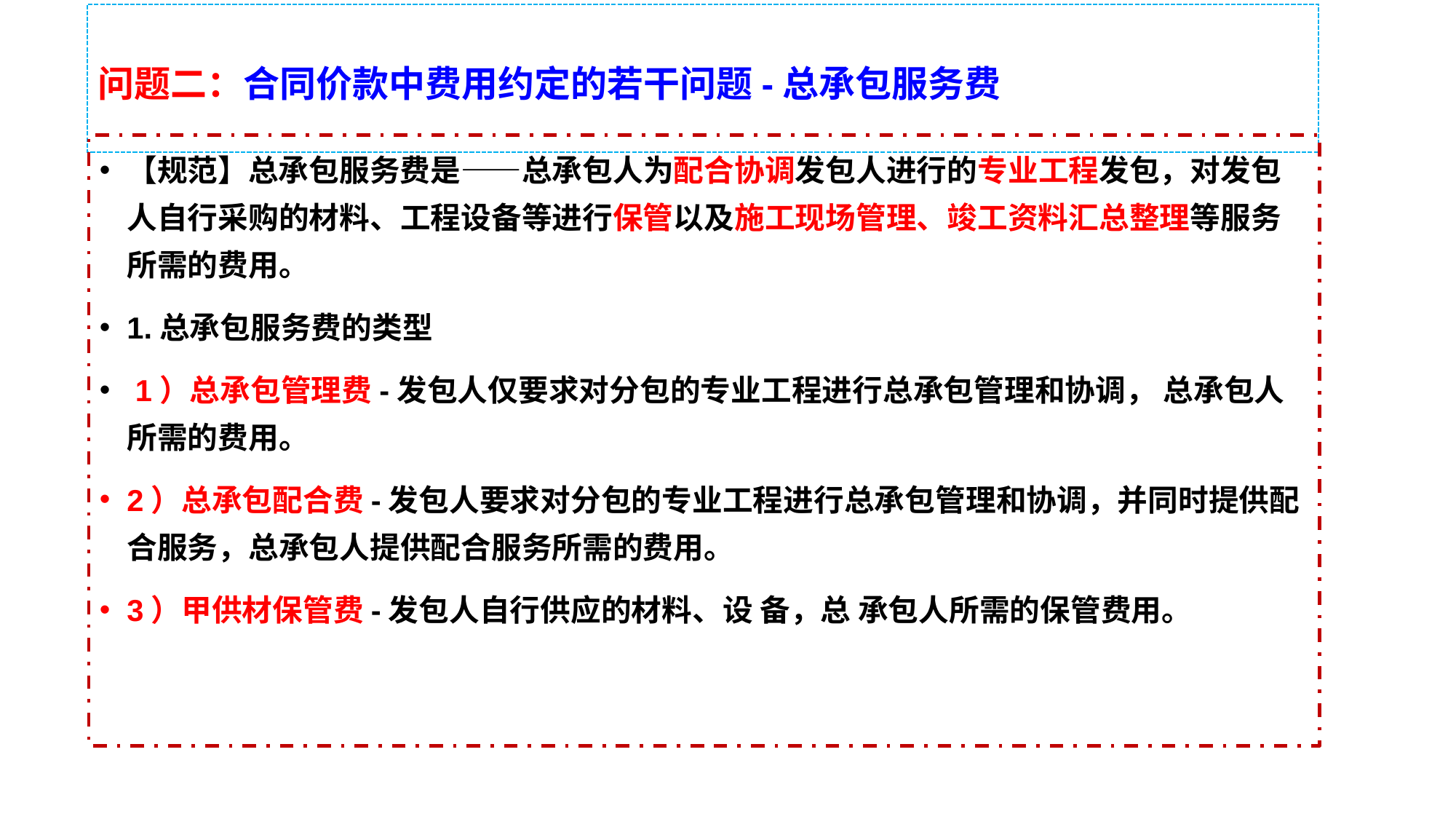

# 问题二：合同价款中费用约定的若干问题-总承包服务费
【规范】总承包服务费是——总承包人为配合协调发包人进行的专业工程发包，对发包人自行采购的材料、工程设备等进行保管以及施工现场管理、竣工资料汇总整理等服务所需的费用。
1.总承包服务费的类型
 1）总承包管理费-发包人仅要求对分包的专业工程进行总承包管理和协调， 总承包人所需的费用。
2）总承包配合费-发包人要求对分包的专业工程进行总承包管理和协调，并同时提供配合服务，总承包人提供配合服务所需的费用。
3）甲供材保管费-发包人自行供应的材料、设 备，总 承包人所需的保管费用。